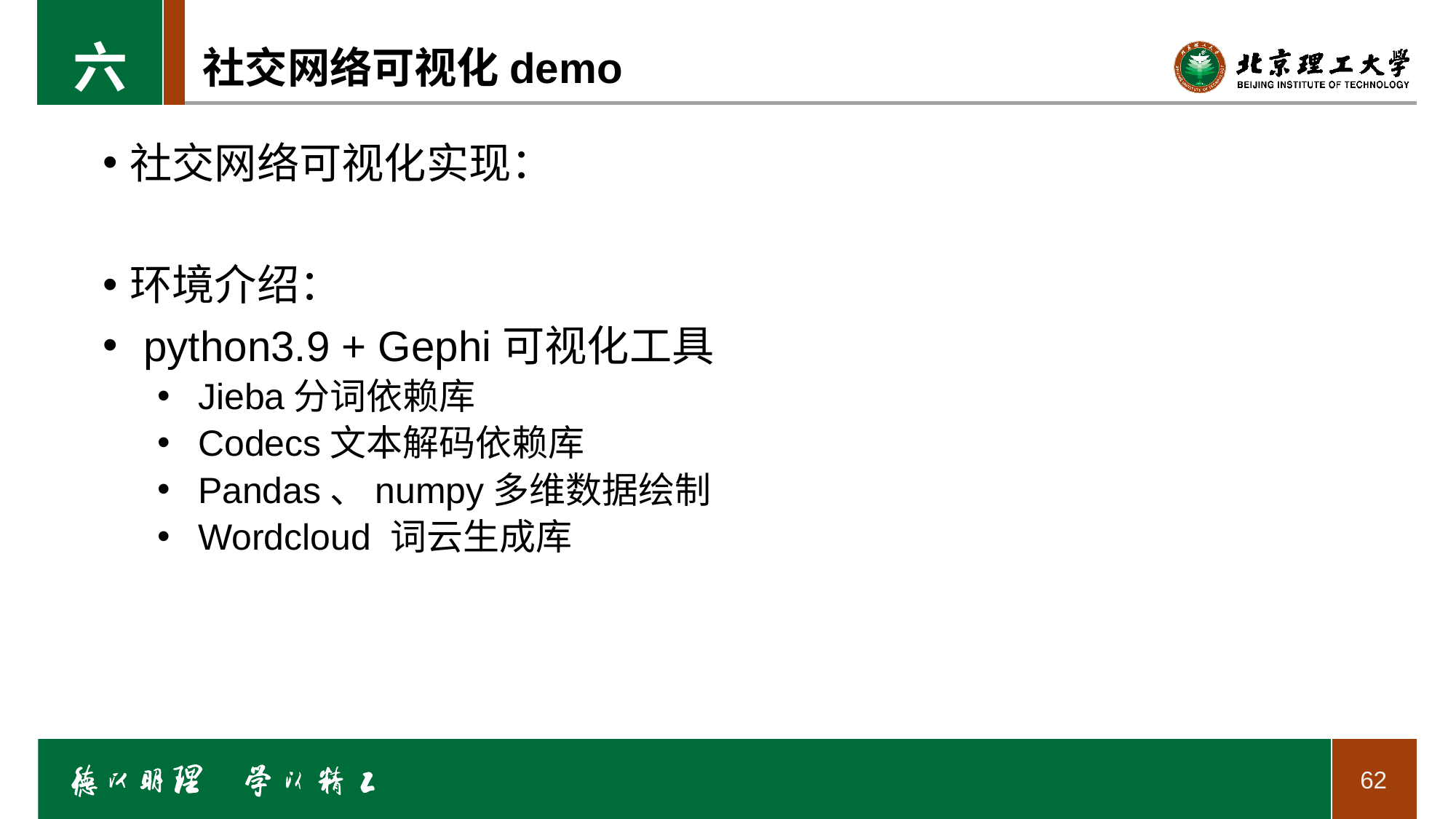

六
# 社交网络可视化demo
社交网络可视化实现：

环境介绍：
python3.9 + Gephi可视化工具
Jieba分词依赖库
Codecs文本解码依赖库
Pandas、numpy多维数据绘制
Wordcloud 词云生成库